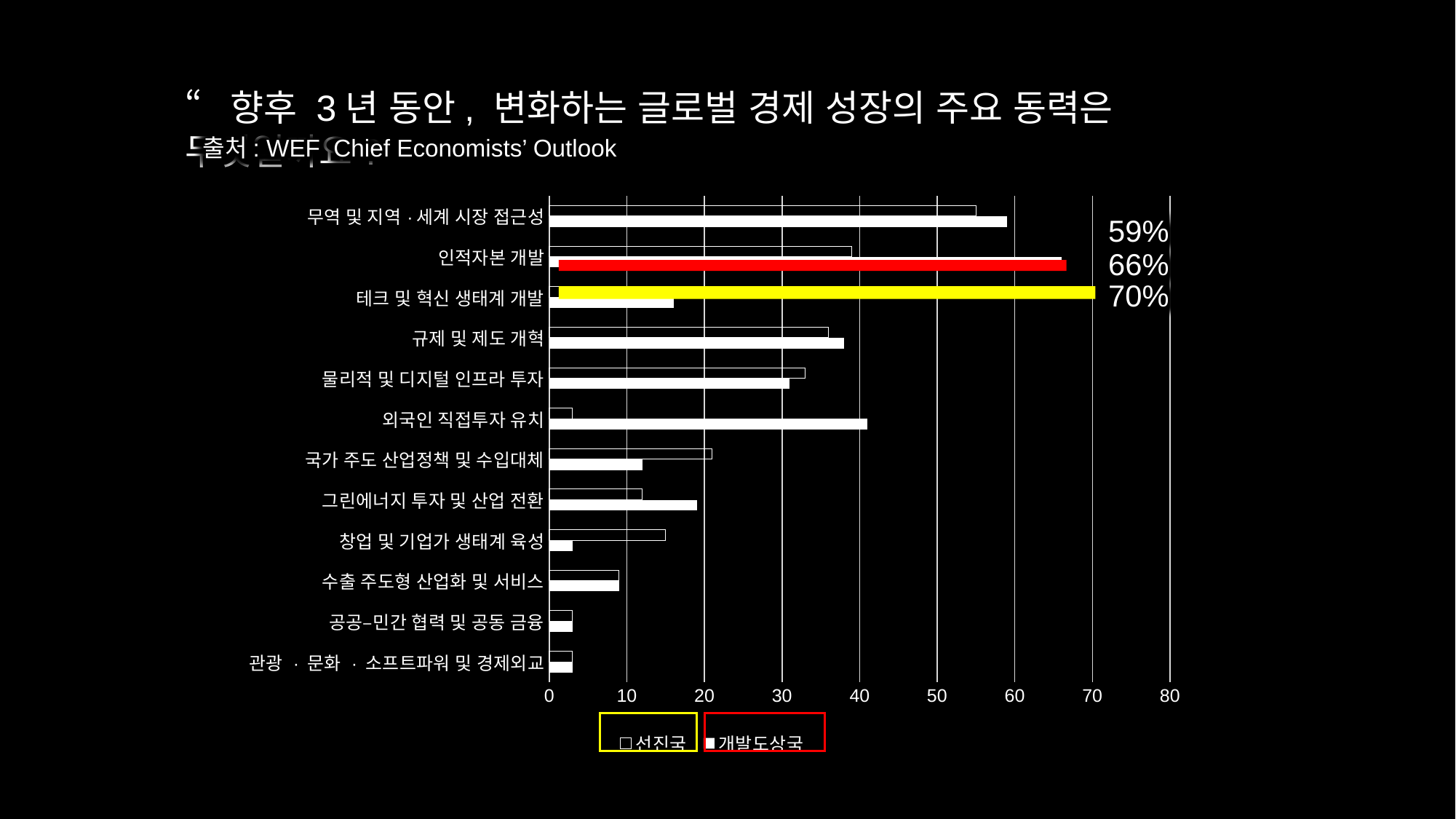

“향후 3년 동안, 변화하는 글로벌 경제 성장의 주요 동력은 무엇일까요?”
출처: WEF  Chief Economists’ Outlook

### Chart

| Category | 개발도상국  | 선진국  |
|---|---|---|
| 관광 · 문화 · 소프트파워 및 경제외교 | 3.0 | 3.0 |
| 공공–민간 협력 및 공동 금융 | 3.0 | 3.0 |
| 수출 주도형 산업화 및 서비스 | 9.0 | 9.0 |
| 창업 및 기업가 생태계 육성 | 3.0 | 15.0 |
| 그린에너지 투자 및 산업 전환 | 19.0 | 12.0 |
| 국가 주도 산업정책 및 수입대체 | 12.0 | 21.0 |
| 외국인 직접투자 유치 | 41.0 | 3.0 |
| 물리적 및 디지털 인프라 투자 | 31.0 | 33.0 |
| 규제 및 제도 개혁 | 38.0 | 36.0 |
| 테크 및 혁신 생태계 개발 | 16.0 | 70.0 |
| 인적자본 개발 | 66.0 | 39.0 |
| 무역 및 지역·세계 시장 접근성 | 59.0 | 55.0 |
59%
66%

70%